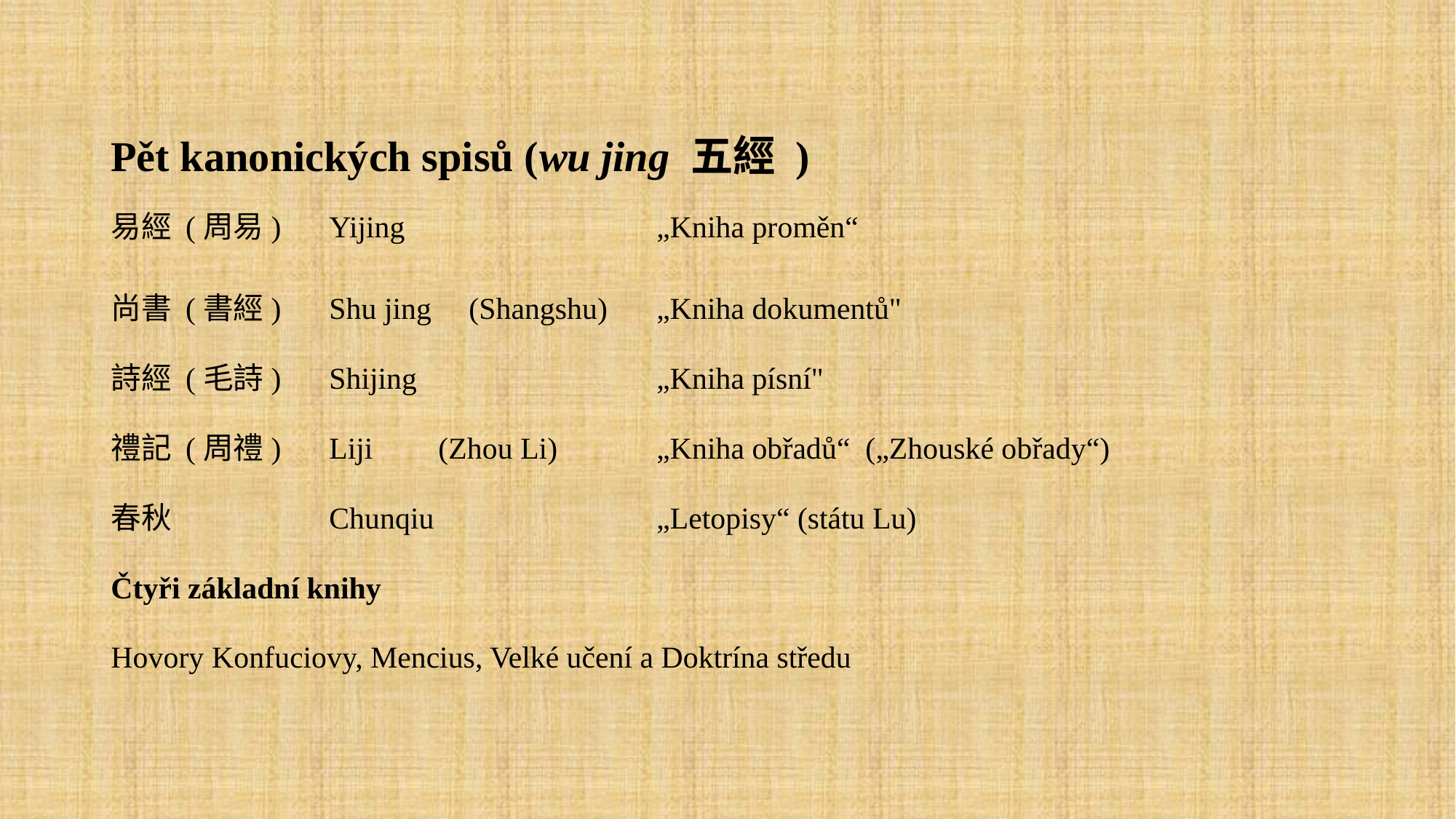

Pět kanonických spisů (wu jing 五經 )
易經 (周易)	Yijing			„Kniha proměn“
尚書 (書經)	Shu jing	    (Shangshu)	„Kniha dokumentů"
詩經 (毛詩)	Shijing			„Kniha písní"
禮記 (周禮)	Liji	(Zhou Li)	„Kniha obřadů“  („Zhouské obřady“)
春秋		Chunqiu			„Letopisy“ (státu Lu)
Čtyři základní knihy
Hovory Konfuciovy, Mencius, Velké učení a Doktrína středu